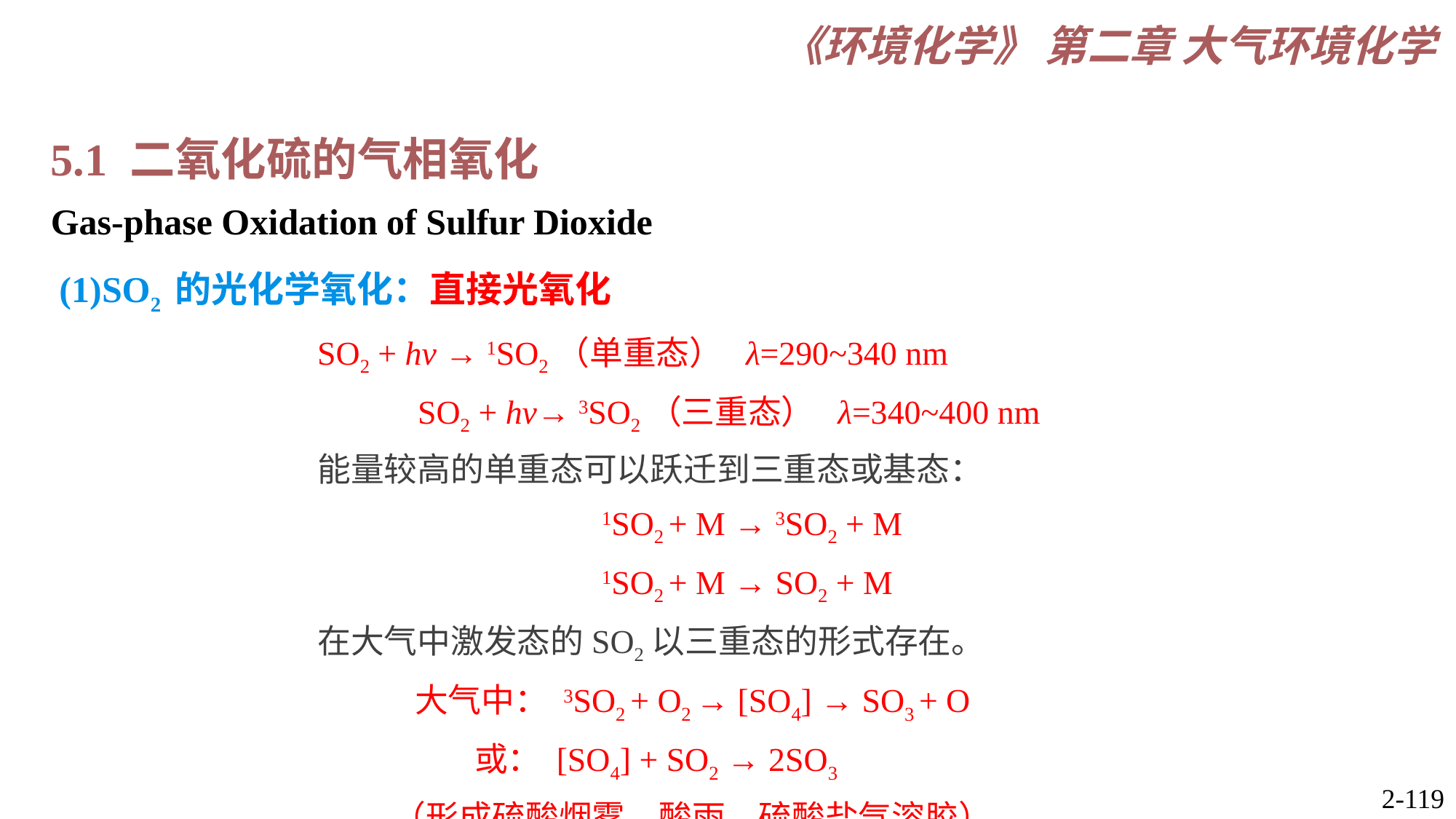

5.1 二氧化硫的气相氧化
Gas-phase Oxidation of Sulfur Dioxide
(1)SO2 的光化学氧化：直接光氧化
SO2 + hv → 1SO2（单重态）  λ=290~340 nm
            SO2 + hv→ 3SO2（三重态）  λ=340~400 nm
能量较高的单重态可以跃迁到三重态或基态：
                                  1SO2 + M → 3SO2 + M
                                  1SO2 + M → SO2 + M
在大气中激发态的SO2以三重态的形式存在。
            大气中： 3SO2 + O2 → [SO4] → SO3 + O
                    或： [SO4] + SO2 → 2SO3
         （形成硫酸烟雾、酸雨、硫酸盐气溶胶）
2-119